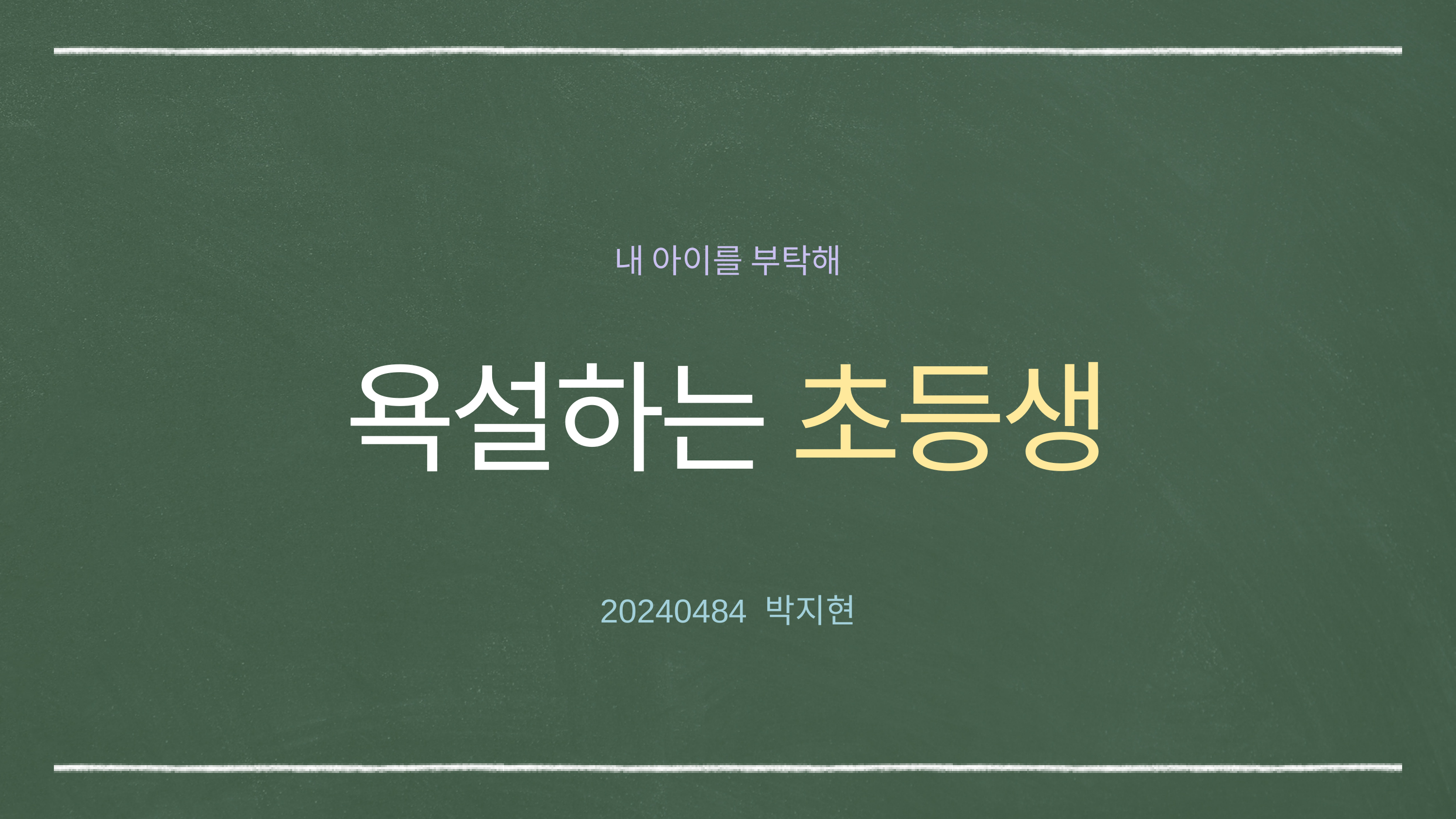

내 아이를 부탁해
욕설하는 초등생
20240484 박지현